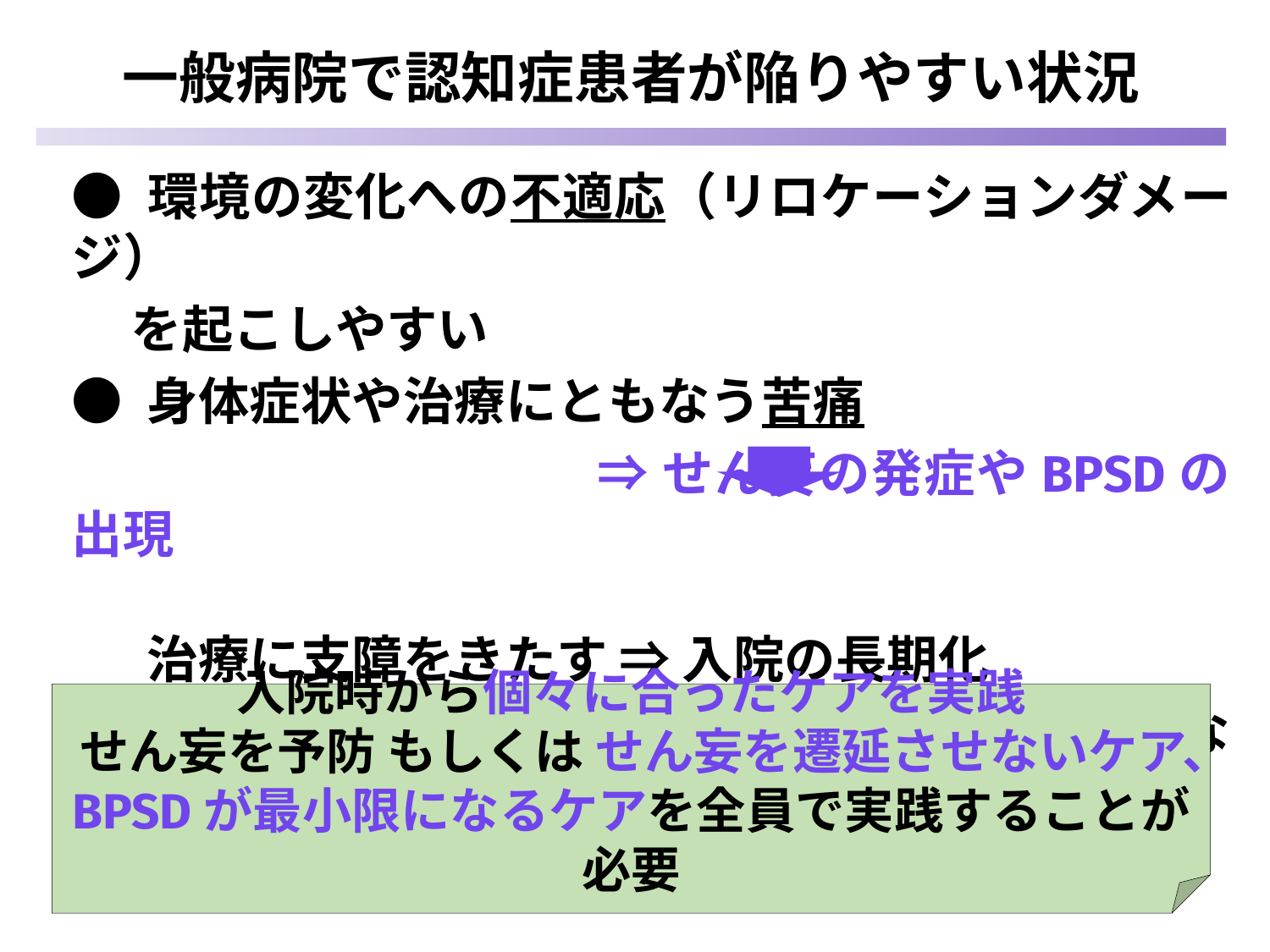

一般病院で認知症患者が陥りやすい状況

● 環境の変化への不適応（リロケーションダメージ）
    を起こしやすい
● 身体症状や治療にともなう苦痛
　　　　　　　　　　⇒ せん妄の発症やBPSDの出現

 　治療に支障をきたす ⇒ 入院の長期化
　 せん妄の遷延 ⇒ 適切な退院支援につながらない

入院時から個々に合ったケアを実践
せん妄を予防 もしくは せん妄を遷延させないケア、
BPSDが最小限になるケアを全員で実践することが必要